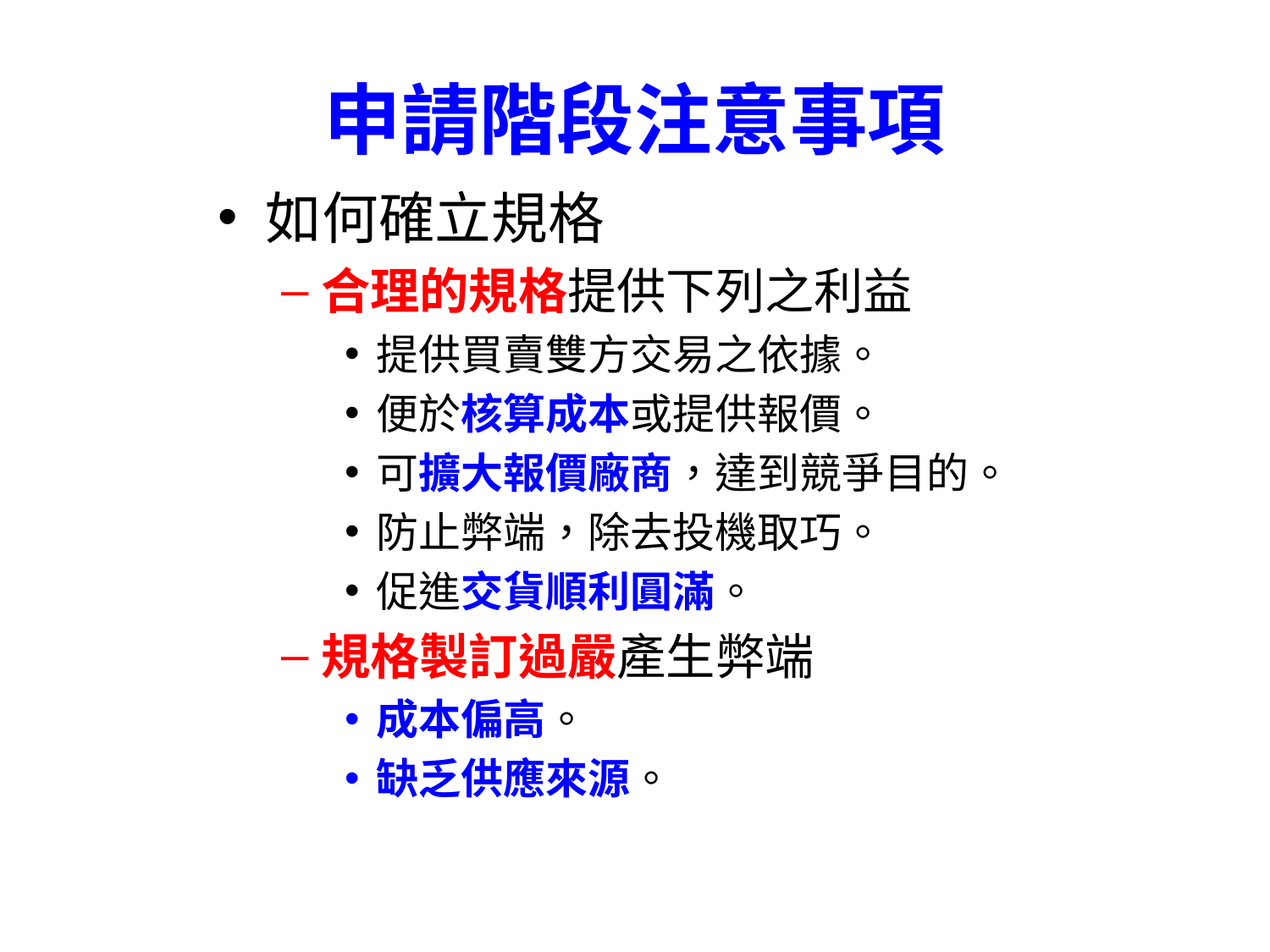

# 申請階段注意事項
如何確立規格
合理的規格提供下列之利益
提供買賣雙方交易之依據。
便於核算成本或提供報價。
可擴大報價廠商，達到競爭目的。
防止弊端，除去投機取巧。
促進交貨順利圓滿。
規格製訂過嚴產生弊端
成本偏高。
缺乏供應來源。